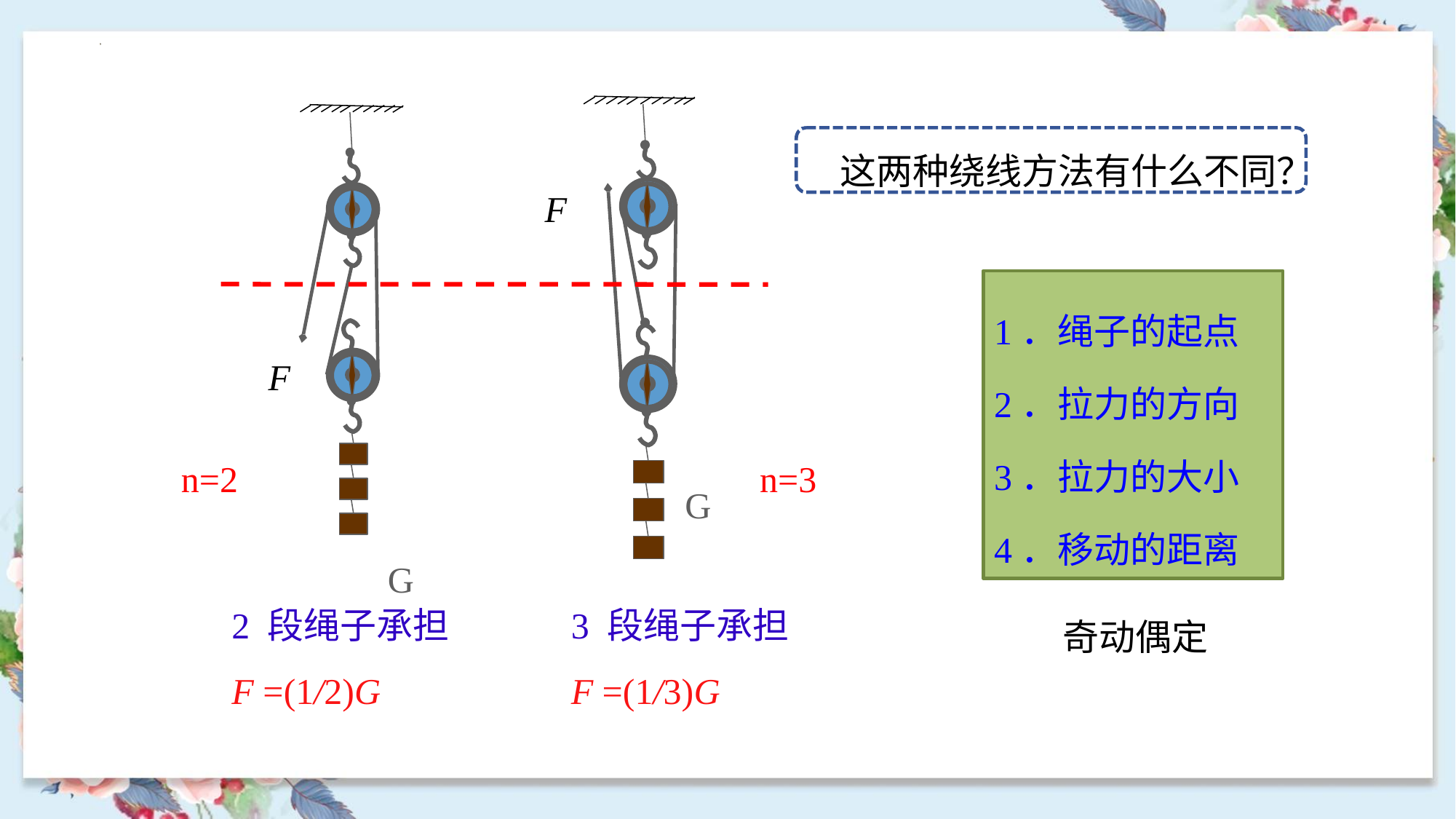

G

G
   这两种绕线方法有什么不同？
F
1．绳子的起点
2．拉力的方向
3．拉力的大小
4．移动的距离

F
n=3
n=2
2 段绳子承担
F =(1/2)G
3 段绳子承担
F =(1/3)G

奇动偶定